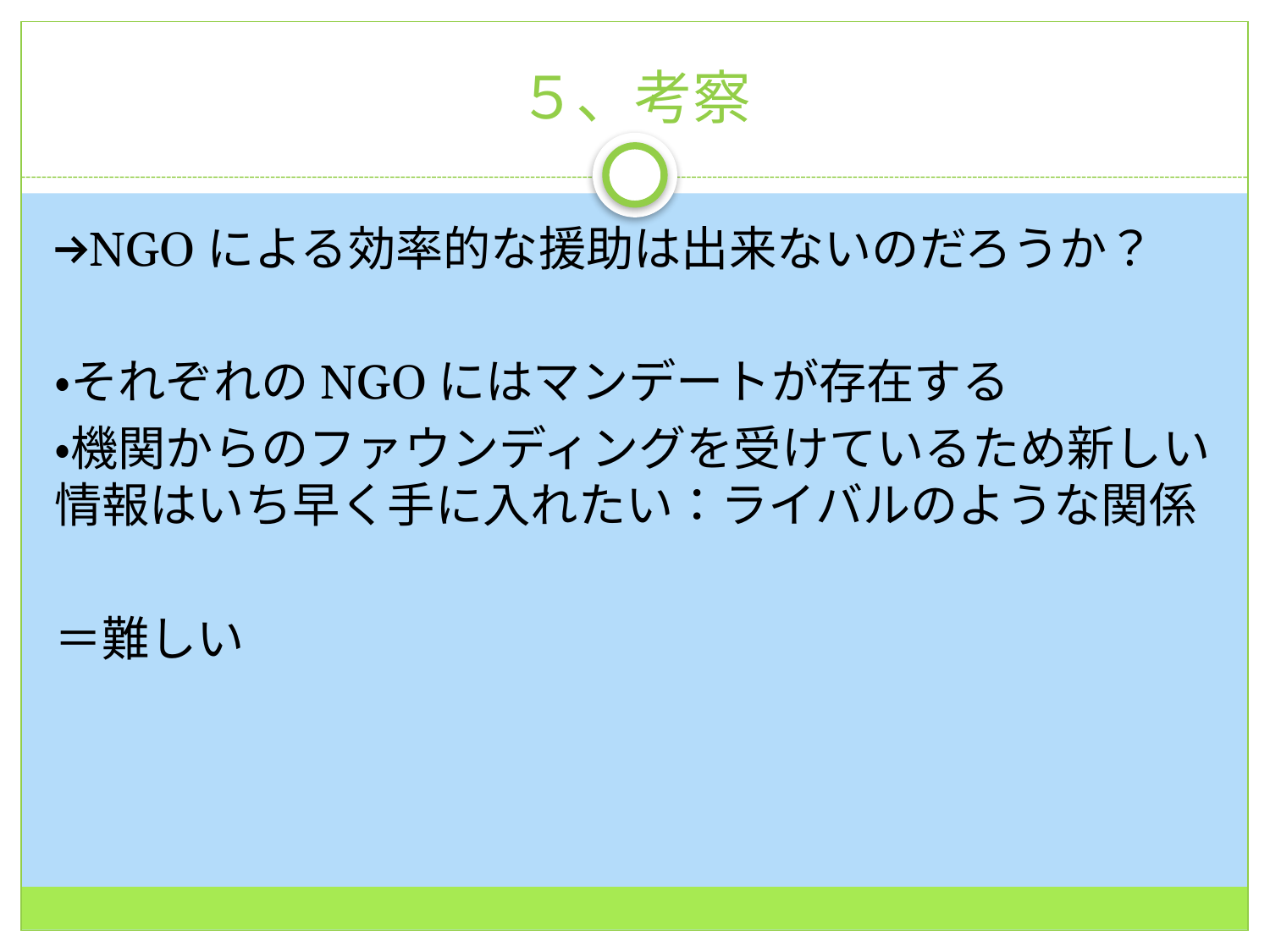

# ５、考察
→NGOによる効率的な援助は出来ないのだろうか？

・それぞれのNGOにはマンデートが存在する
・機関からのファウンディングを受けているため新しい情報はいち早く手に入れたい：ライバルのような関係

＝難しい